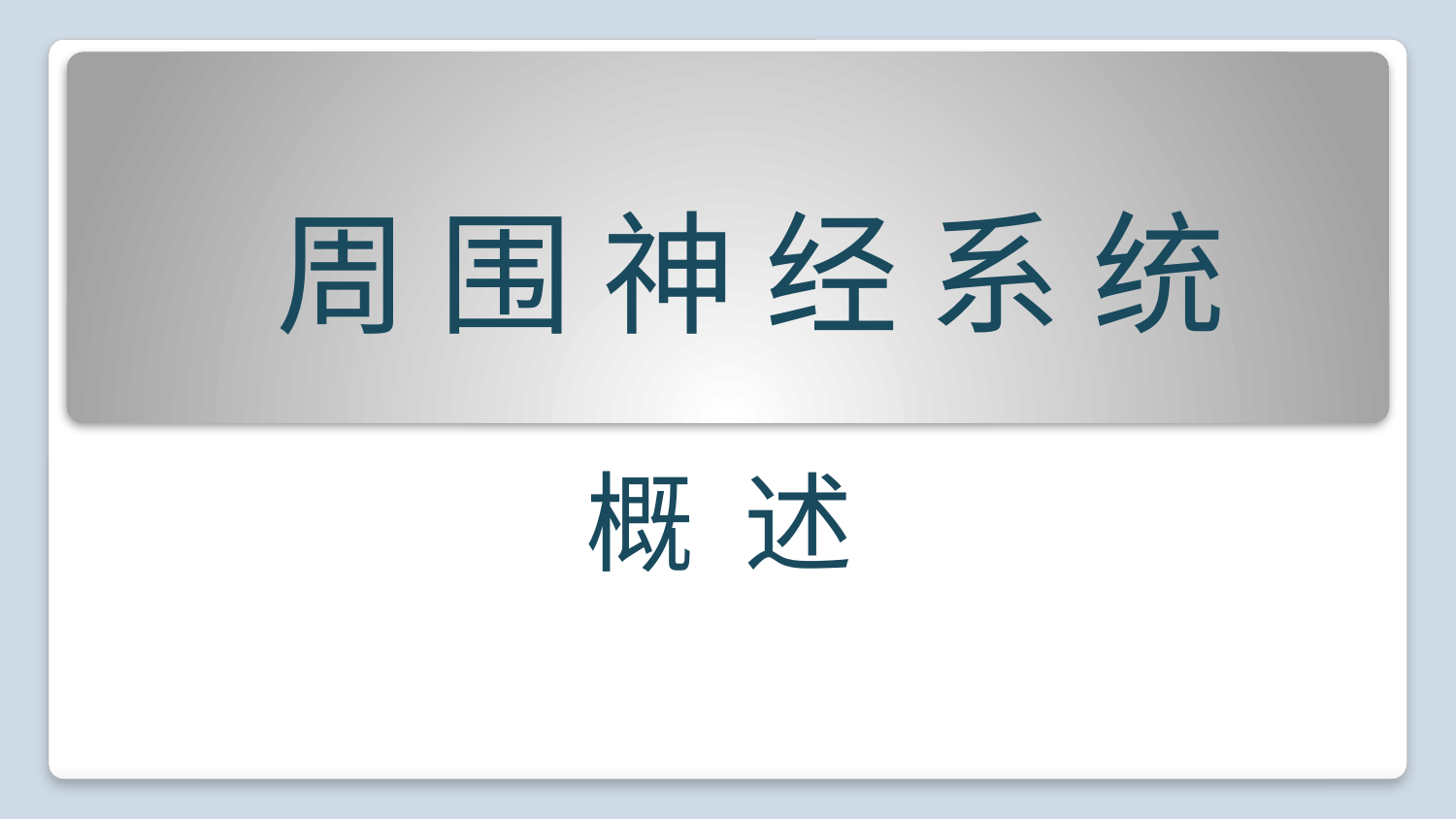

# 周 围 神 经 系 统
概  述